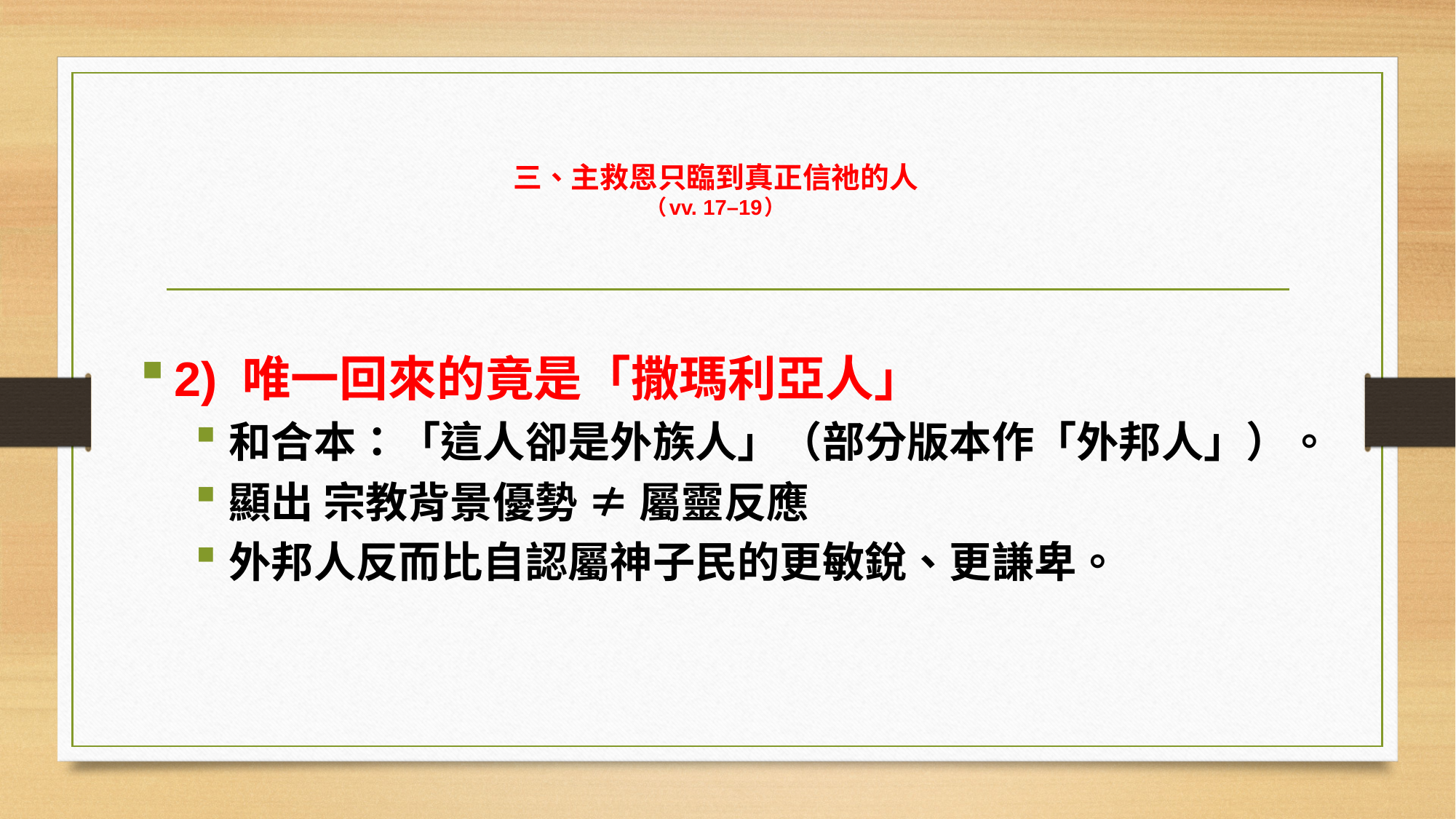

# 三、主救恩只臨到真正信祂的人 （vv. 17–19）
2) 唯一回來的竟是「撒瑪利亞人」
和合本：「這人卻是外族人」（部分版本作「外邦人」）。
顯出 宗教背景優勢 ≠ 屬靈反應
外邦人反而比自認屬神子民的更敏銳、更謙卑。